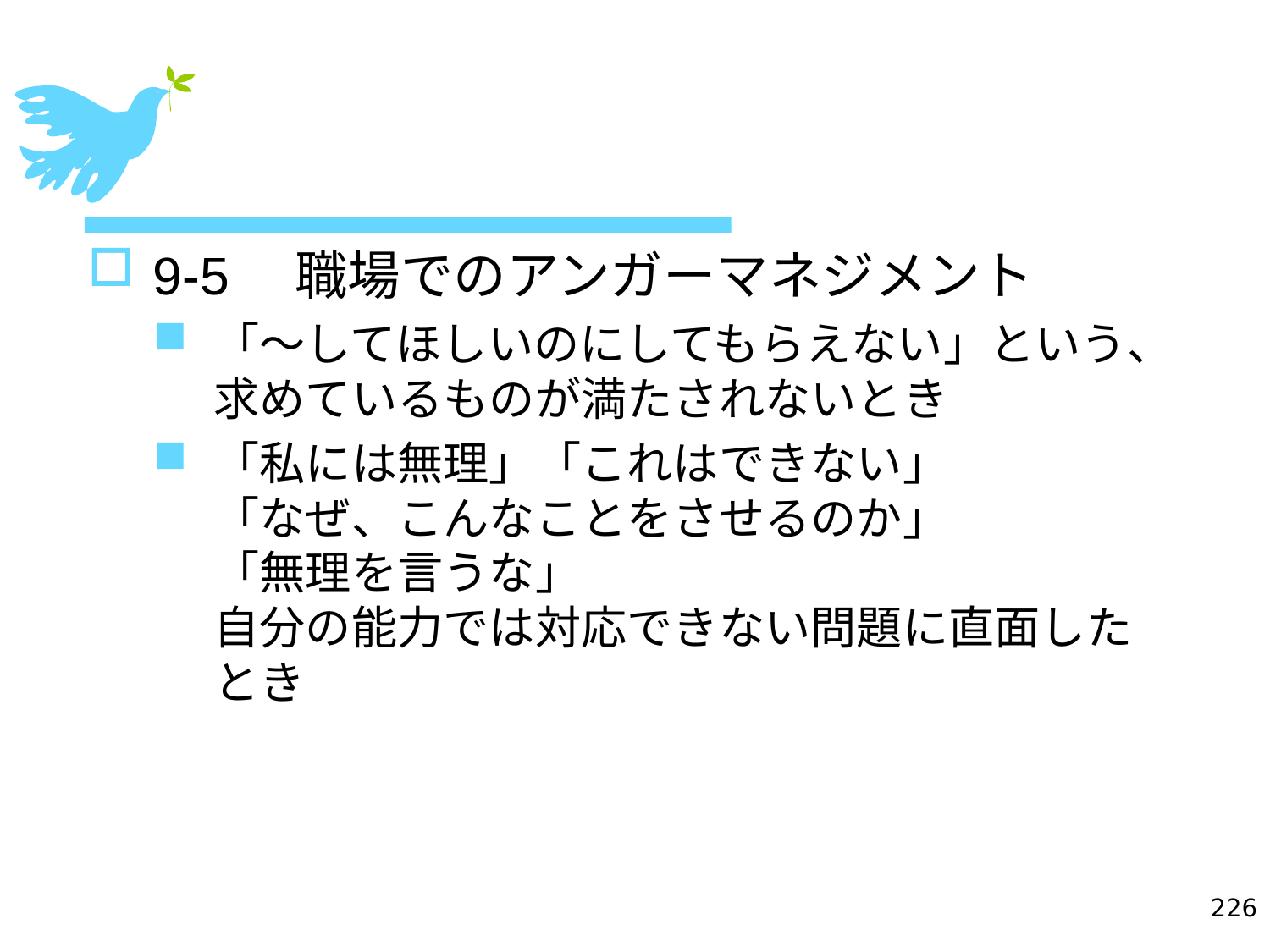

#
9-5　職場でのアンガーマネジメント
「〜してほしいのにしてもらえない」という、求めているものが満たされないとき
「私には無理」「これはできない」
「なぜ、こんなことをさせるのか」
「無理を言うな」
自分の能力では対応できない問題に直面したとき
226